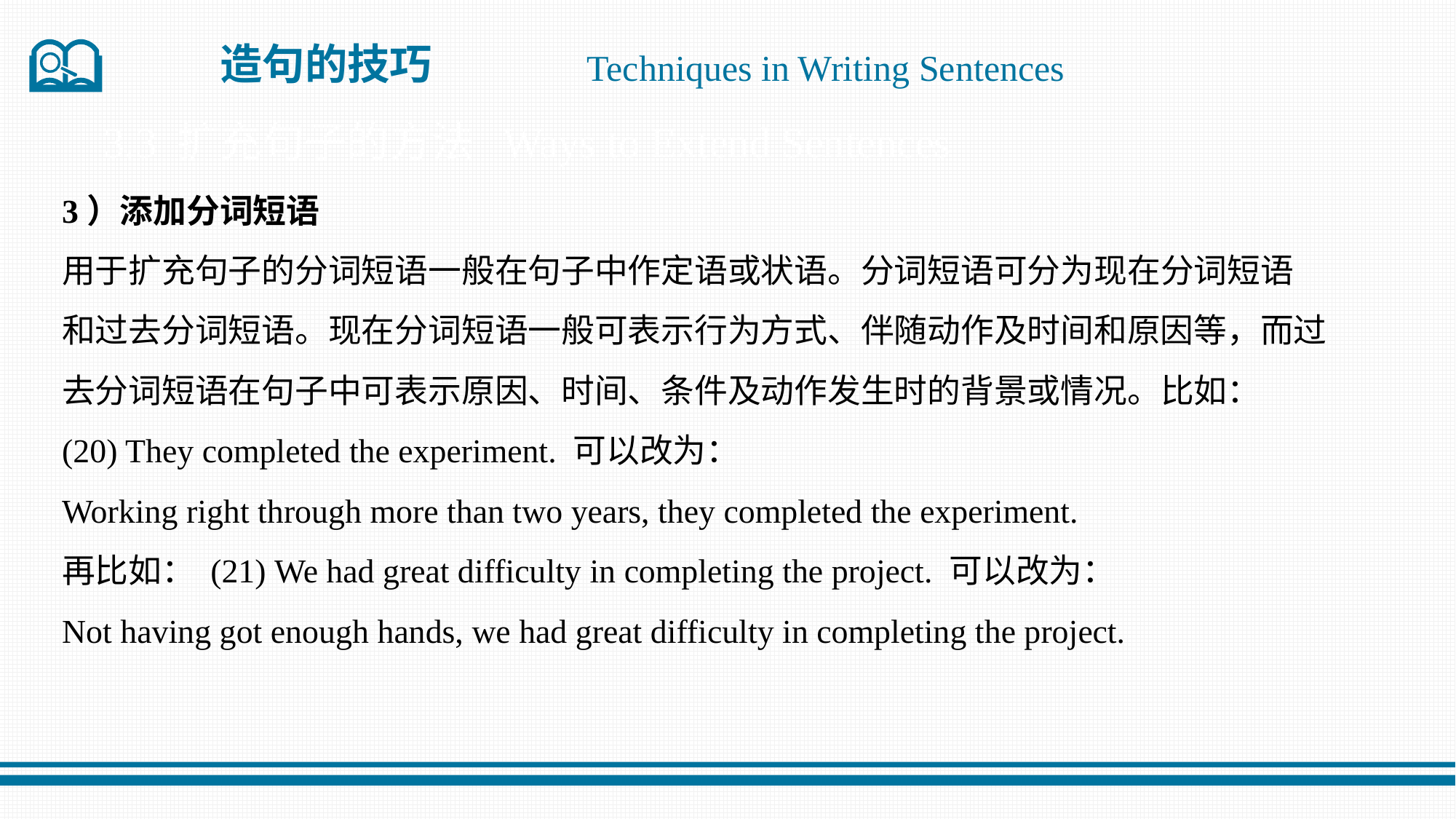

造句的技巧
Techniques in Writing Sentences
3）添加分词短语
用于扩充句子的分词短语一般在句子中作定语或状语。分词短语可分为现在分词短语
和过去分词短语。现在分词短语一般可表示行为方式、伴随动作及时间和原因等，而过去分词短语在句子中可表示原因、时间、条件及动作发生时的背景或情况。比如：
(20) They completed the experiment. 可以改为：
Working right through more than two years, they completed the experiment.
再比如： (21) We had great difficulty in completing the project. 可以改为：
Not having got enough hands, we had great difficulty in completing the project.
3.3 扩充句子的方法  Ways to Extend Sentences